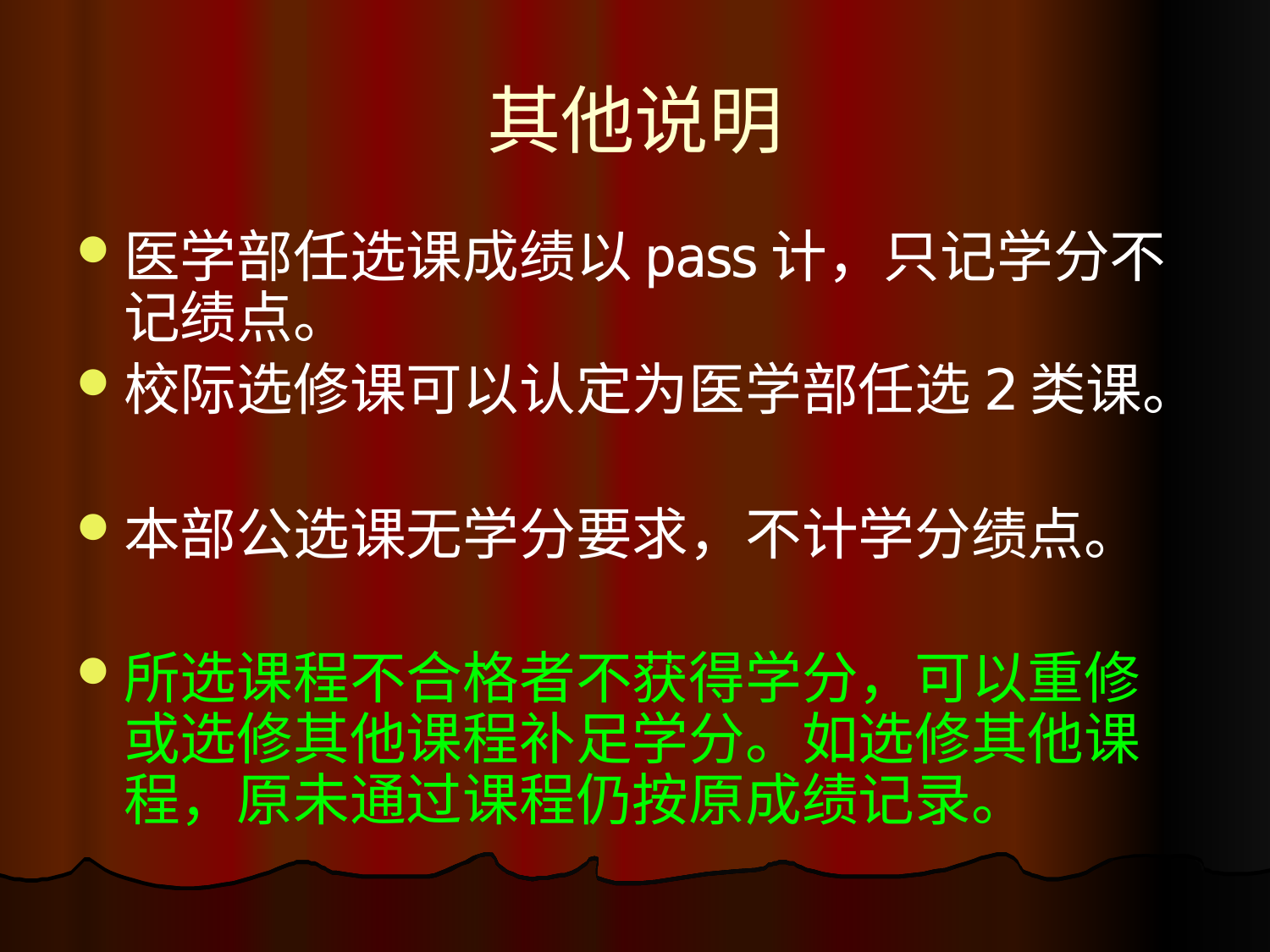

# 其他说明
医学部任选课成绩以pass计，只记学分不记绩点。
校际选修课可以认定为医学部任选2类课。

本部公选课无学分要求，不计学分绩点。

所选课程不合格者不获得学分，可以重修或选修其他课程补足学分。如选修其他课程，原未通过课程仍按原成绩记录。